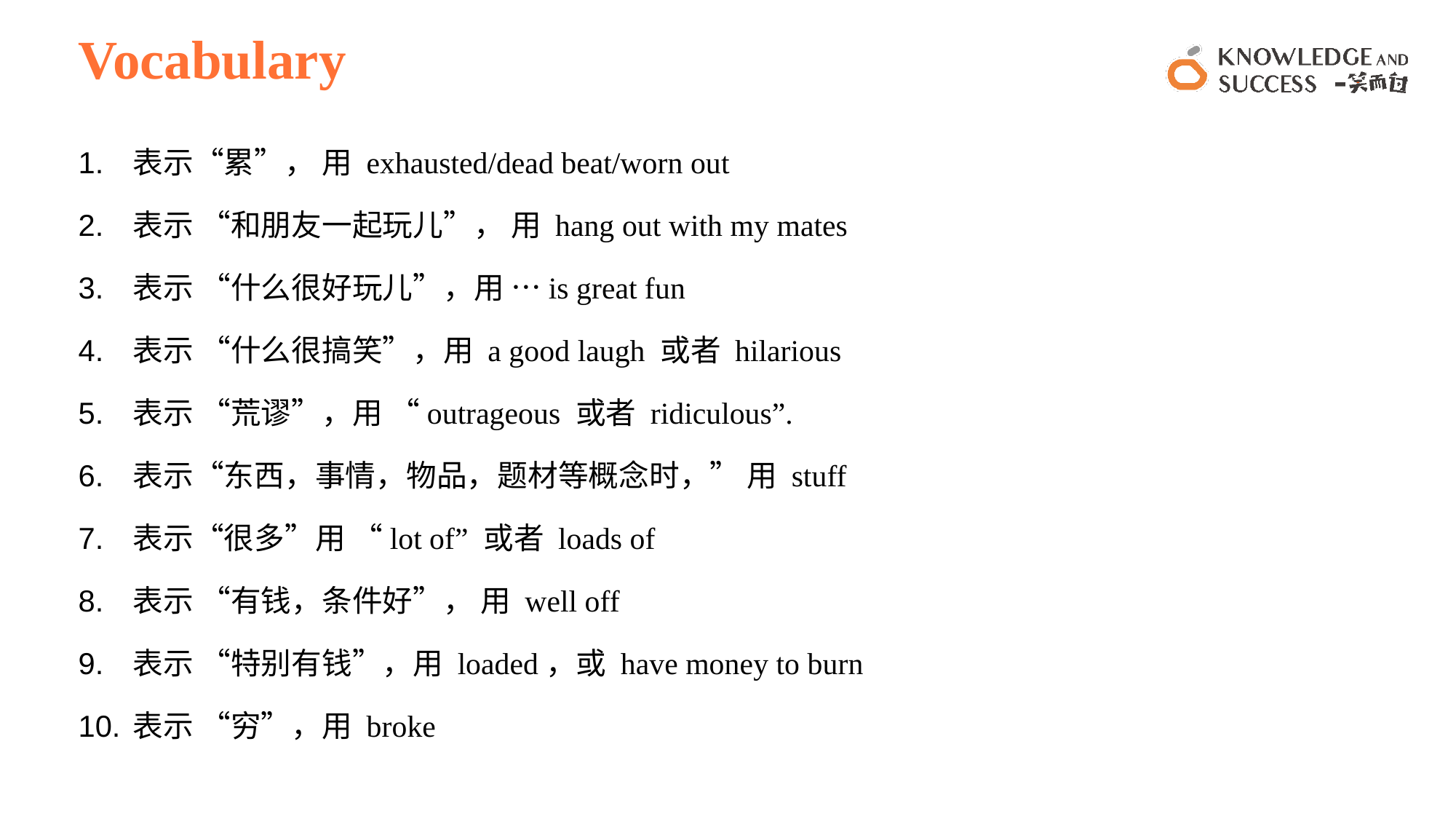

# Vocabulary
表示“累”， 用 exhausted/dead beat/worn out
表示 “和朋友一起玩儿”， 用 hang out with my mates
表示 “什么很好玩儿”，用 …is great fun
表示 “什么很搞笑”，用 a good laugh 或者 hilarious
表示 “荒谬”，用 “outrageous 或者 ridiculous”.
表示“东西，事情，物品，题材等概念时，” 用 stuff
表示“很多”用 “lot of” 或者 loads of
表示 “有钱，条件好”， 用 well off
表示 “特别有钱”，用 loaded，或 have money to burn
表示 “穷”，用 broke